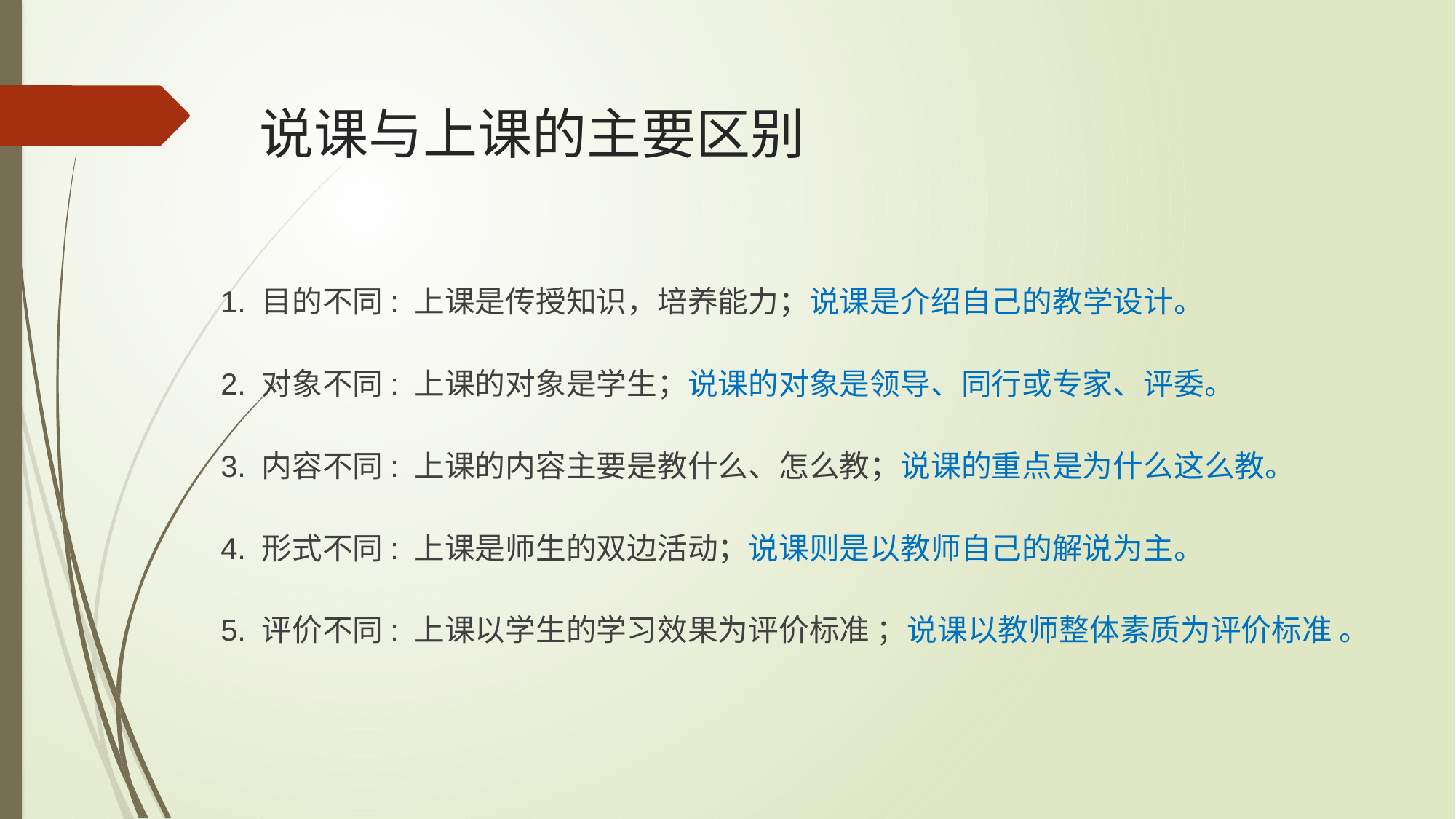

# 说课与上课的主要区别
1. 目的不同: 上课是传授知识，培养能力；说课是介绍自己的教学设计。
2. 对象不同: 上课的对象是学生；说课的对象是领导、同行或专家、评委。
3. 内容不同: 上课的内容主要是教什么、怎么教；说课的重点是为什么这么教。
4. 形式不同: 上课是师生的双边活动；说课则是以教师自己的解说为主。
5. 评价不同: 上课以学生的学习效果为评价标准 ；说课以教师整体素质为评价标准 。